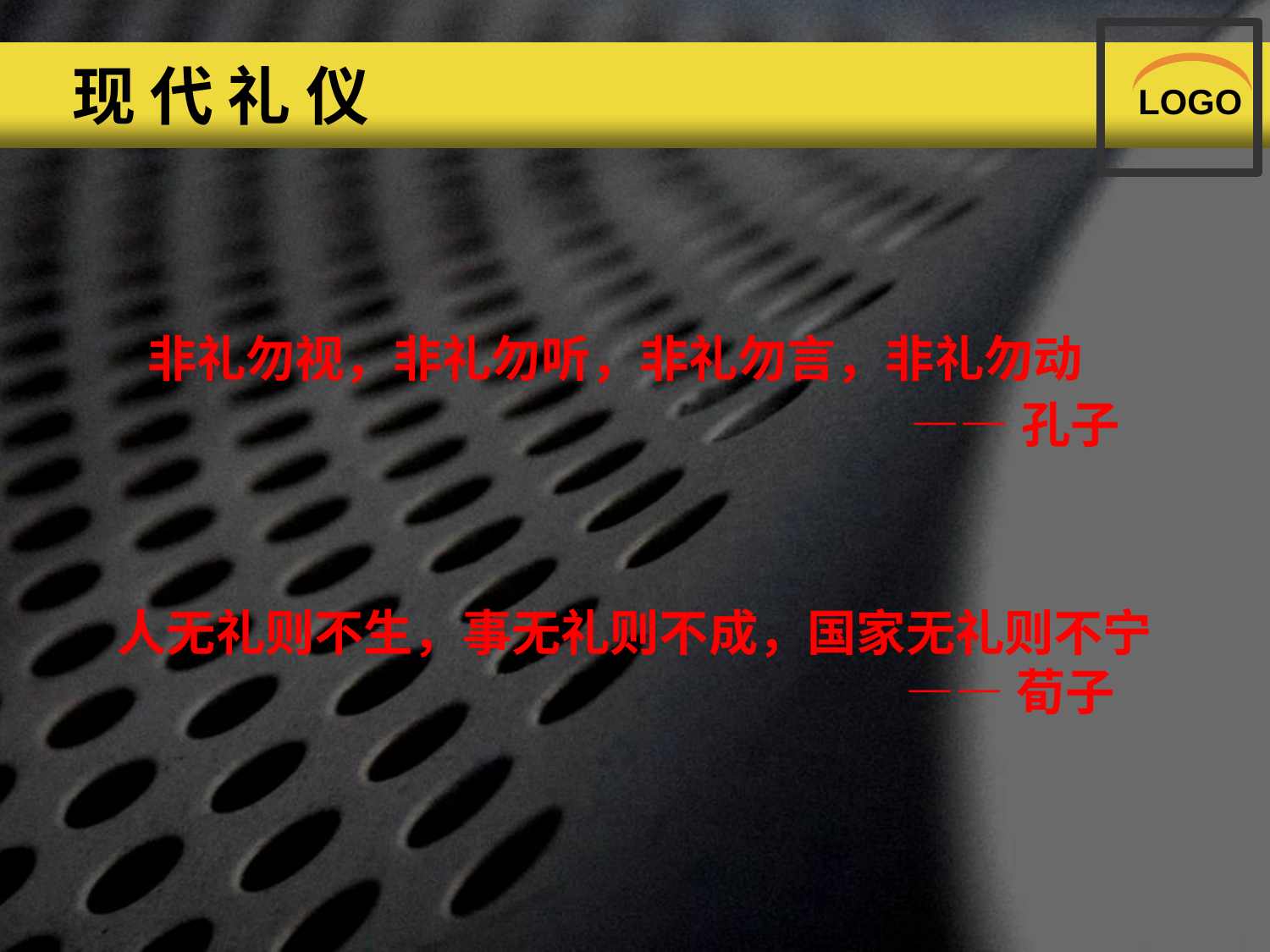

# 现 代 礼 仪
LOGO

非礼勿视，非礼勿听，非礼勿言，非礼勿动
——孔子
人无礼则不生，事无礼则不成，国家无礼则不宁
——荀子